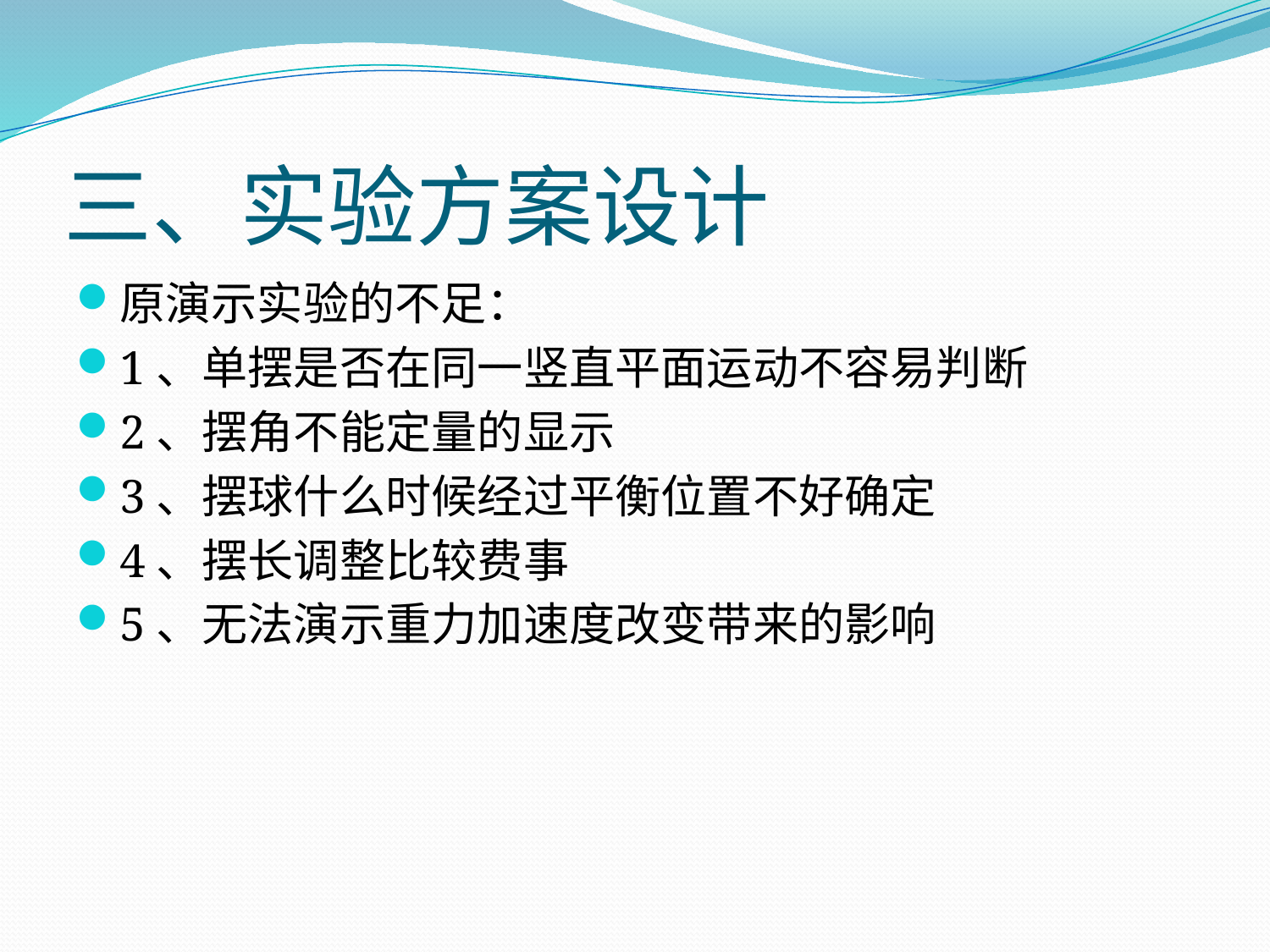

# 三、实验方案设计
原演示实验的不足：
1、单摆是否在同一竖直平面运动不容易判断
2、摆角不能定量的显示
3、摆球什么时候经过平衡位置不好确定
4、摆长调整比较费事
5、无法演示重力加速度改变带来的影响